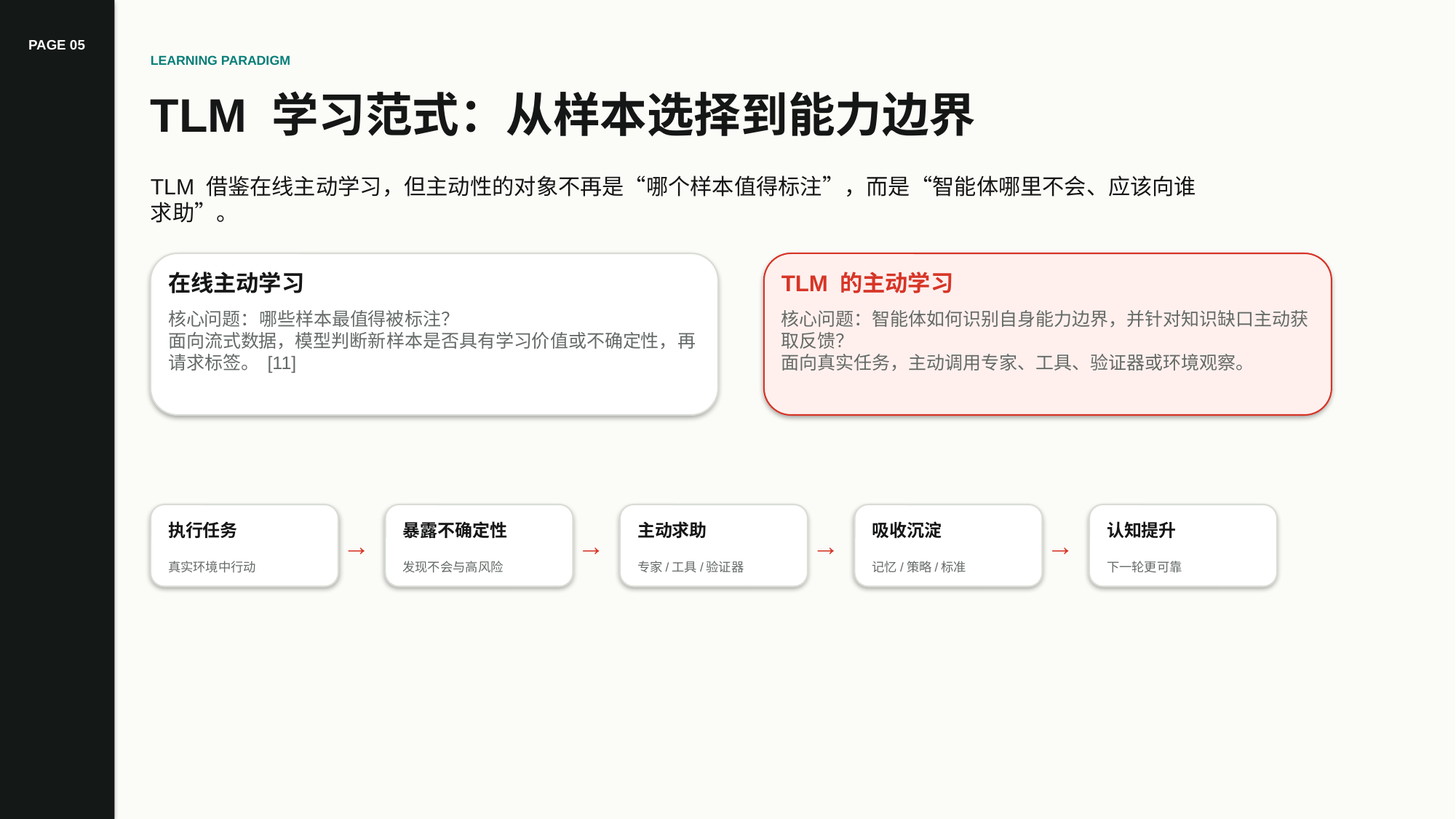

PAGE 05
LEARNING PARADIGM
TLM 学习范式：从样本选择到能力边界
TLM 借鉴在线主动学习，但主动性的对象不再是“哪个样本值得标注”，而是“智能体哪里不会、应该向谁求助”。

在线主动学习
TLM 的主动学习
核心问题：哪些样本最值得被标注？
面向流式数据，模型判断新样本是否具有学习价值或不确定性，再请求标签。 [11]
核心问题：智能体如何识别自身能力边界，并针对知识缺口主动获取反馈？
面向真实任务，主动调用专家、工具、验证器或环境观察。

执行任务
暴露不确定性
主动求助
吸收沉淀
认知提升
→
→
→
→
真实环境中行动
发现不会与高风险
专家/工具/验证器
记忆/策略/标准
下一轮更可靠